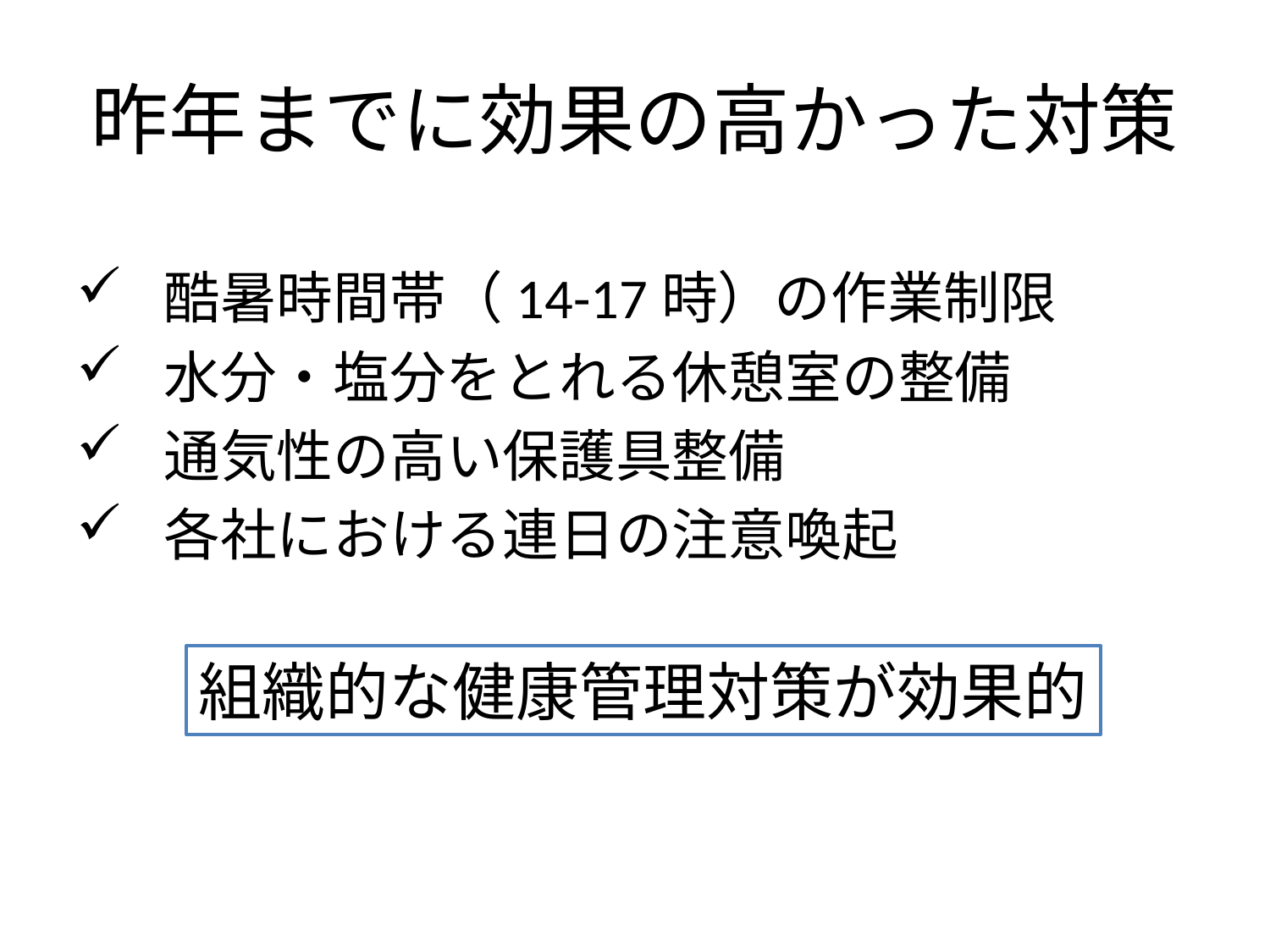

# 昨年までに効果の高かった対策
酷暑時間帯（14-17時）の作業制限
水分・塩分をとれる休憩室の整備
通気性の高い保護具整備
各社における連日の注意喚起

組織的な健康管理対策が効果的